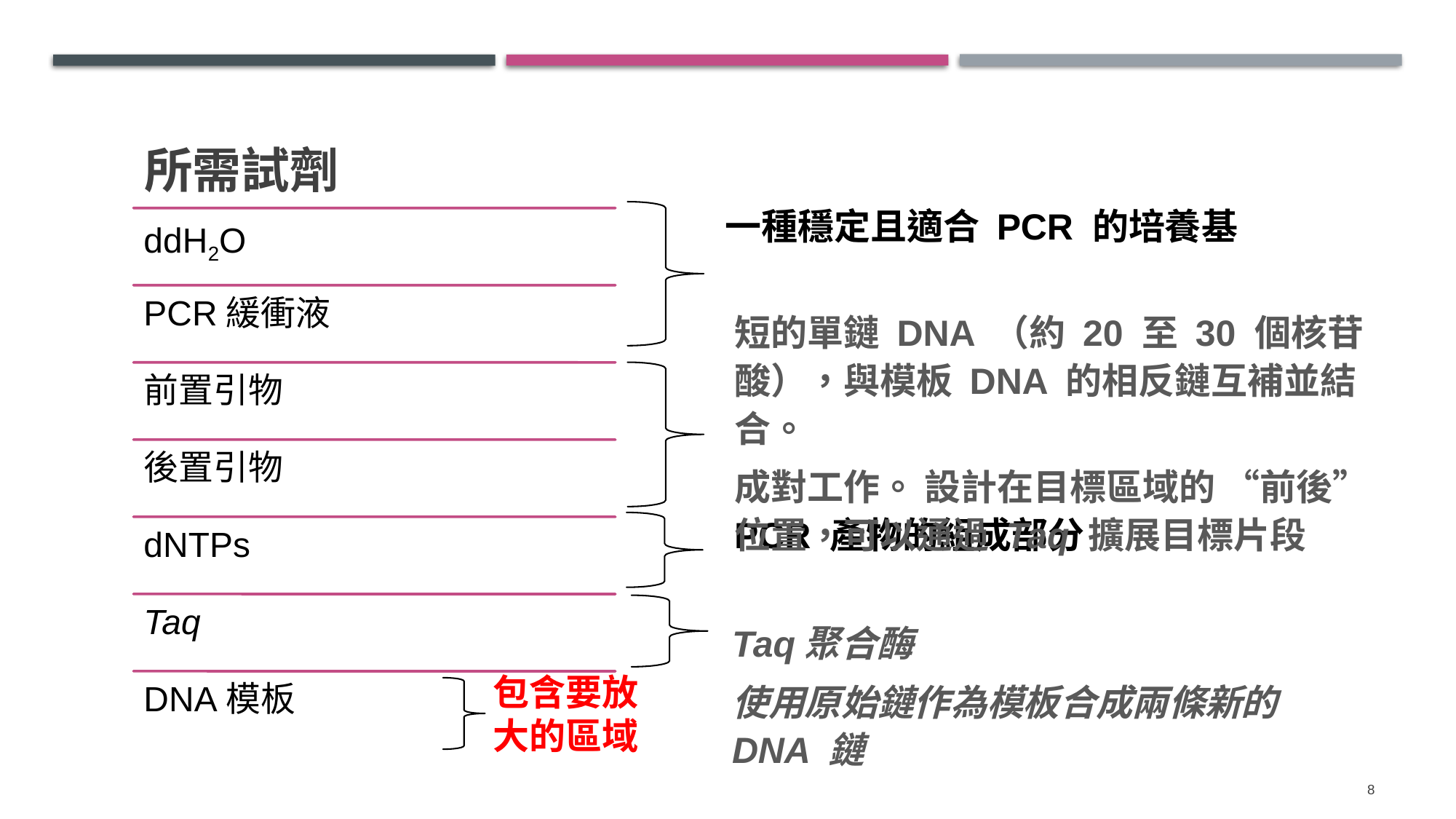

所需試劑
一種穩定且適合 PCR 的培養基

ddH2O
PCR緩衝液
前置引物
後置引物
dNTPs
Taq
DNA模板
短的單鏈 DNA （約 20 至 30 個核苷酸），與模板 DNA 的相反鏈互補並結合。
成對工作。 設計在目標區域的 “前後”位置，可以通過 Taq 擴展目標片段

PCR 產物的組成部分

Taq聚合酶
使用原始鏈作為模板合成兩條新的 DNA 鏈
包含要放大的區域

8